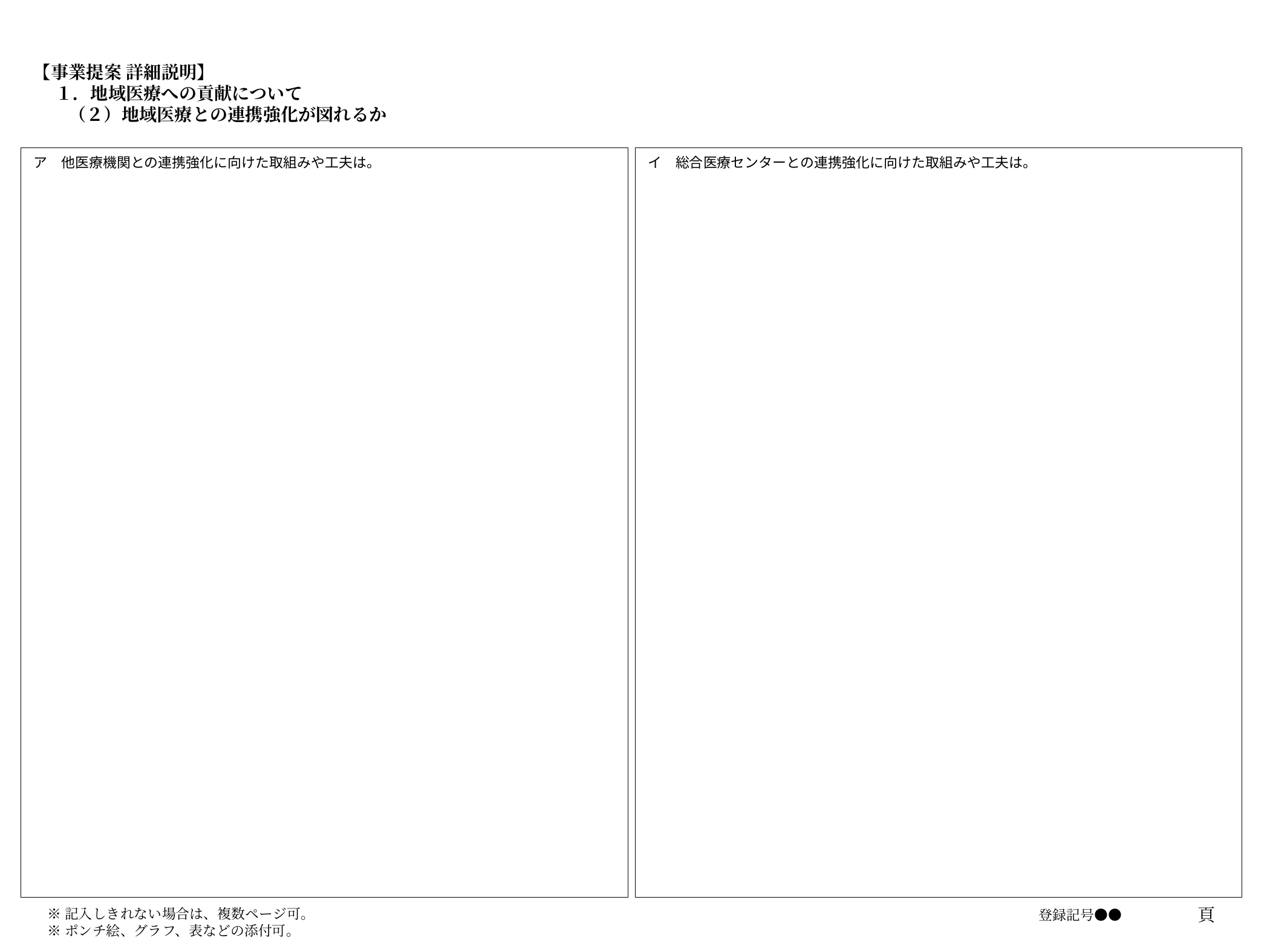

# 【事業提案 詳細説明】 　 １．地域医療への貢献について 　　（２）地域医療との連携強化が図れるか
ア　他医療機関との連携強化に向けた取組みや工夫は。

イ　総合医療センターとの連携強化に向けた取組みや工夫は。
登録記号●●
頁
※記入しきれない場合は、複数ページ可。
※ポンチ絵、グラフ、表などの添付可。